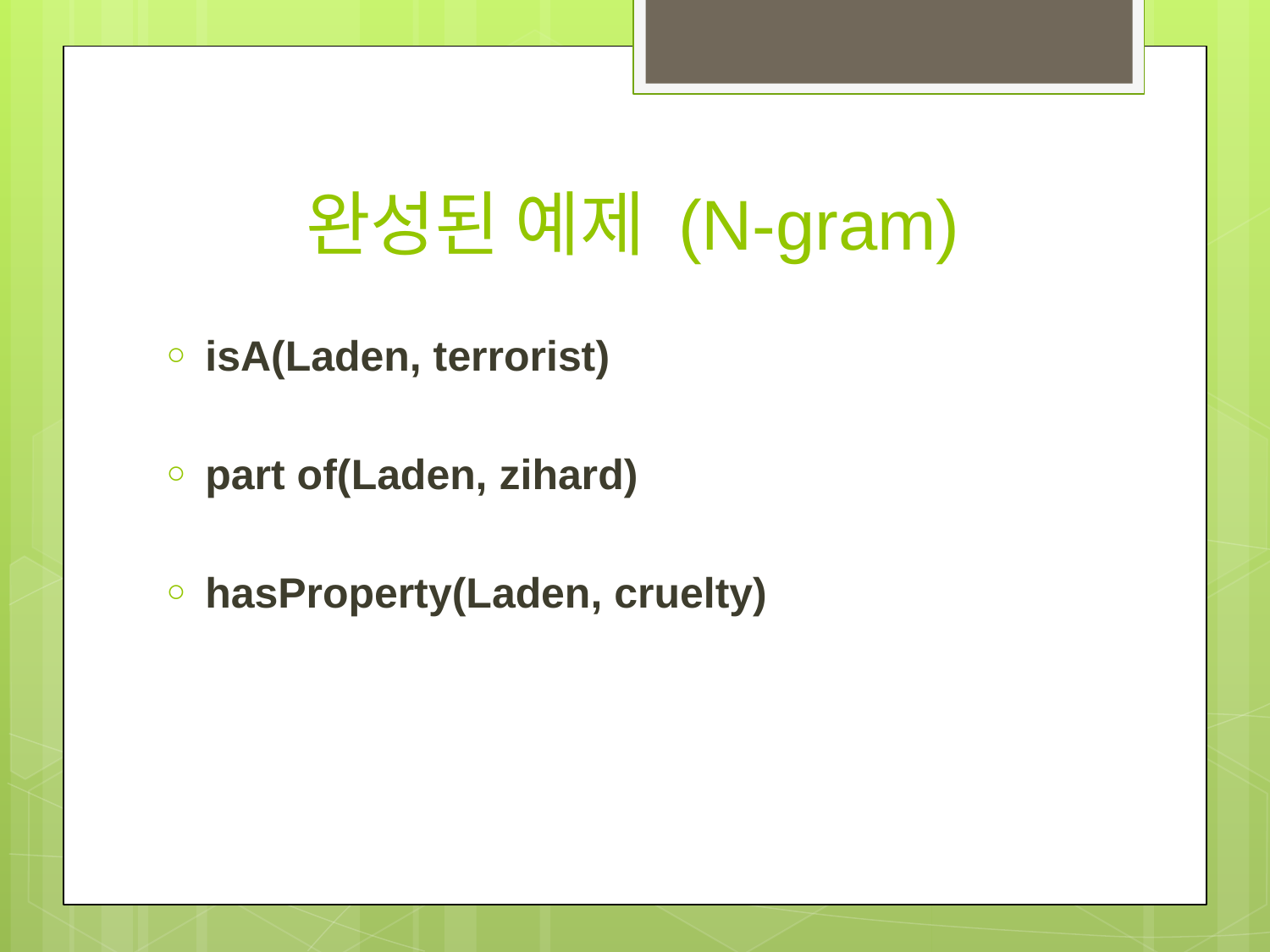

# 완성된 예제 (N-gram)
isA(Laden, terrorist)

part of(Laden, zihard)

hasProperty(Laden, cruelty)